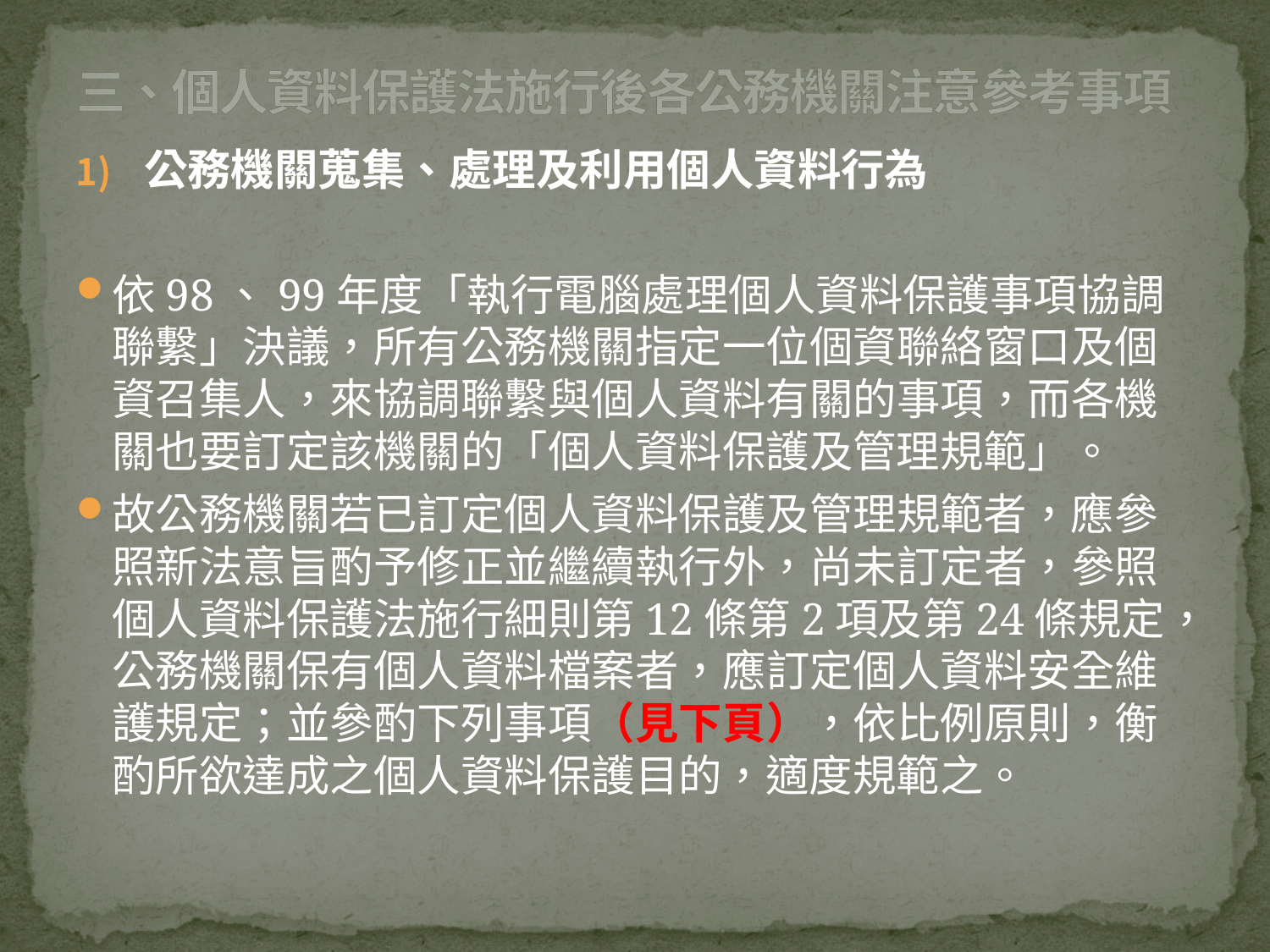

# 三、個人資料保護法施行後各公務機關注意參考事項
公務機關蒐集、處理及利用個人資料行為

依98、99年度「執行電腦處理個人資料保護事項協調聯繫」決議，所有公務機關指定一位個資聯絡窗口及個資召集人，來協調聯繫與個人資料有關的事項，而各機關也要訂定該機關的「個人資料保護及管理規範」。
故公務機關若已訂定個人資料保護及管理規範者，應參照新法意旨酌予修正並繼續執行外，尚未訂定者，參照個人資料保護法施行細則第12條第2項及第24條規定，公務機關保有個人資料檔案者，應訂定個人資料安全維護規定；並參酌下列事項（見下頁），依比例原則，衡酌所欲達成之個人資料保護目的，適度規範之。